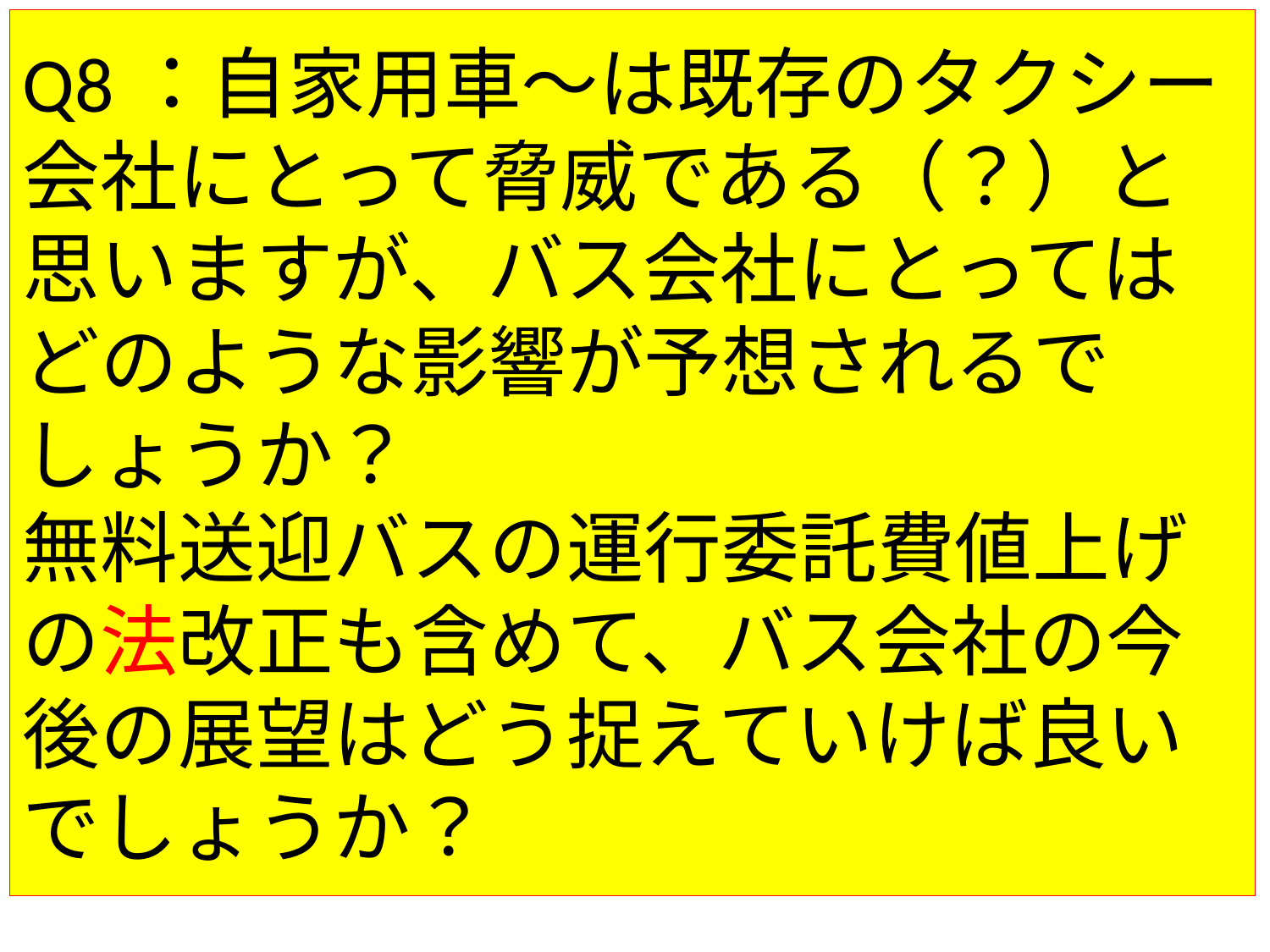

# Q8：自家用車～は既存のタクシー会社にとって脅威である（？）と思いますが、バス会社にとってはどのような影響が予想されるでしょうか？ 無料送迎バスの運行委託費値上げの法改正も含めて、バス会社の今後の展望はどう捉えていけば良いでしょうか？